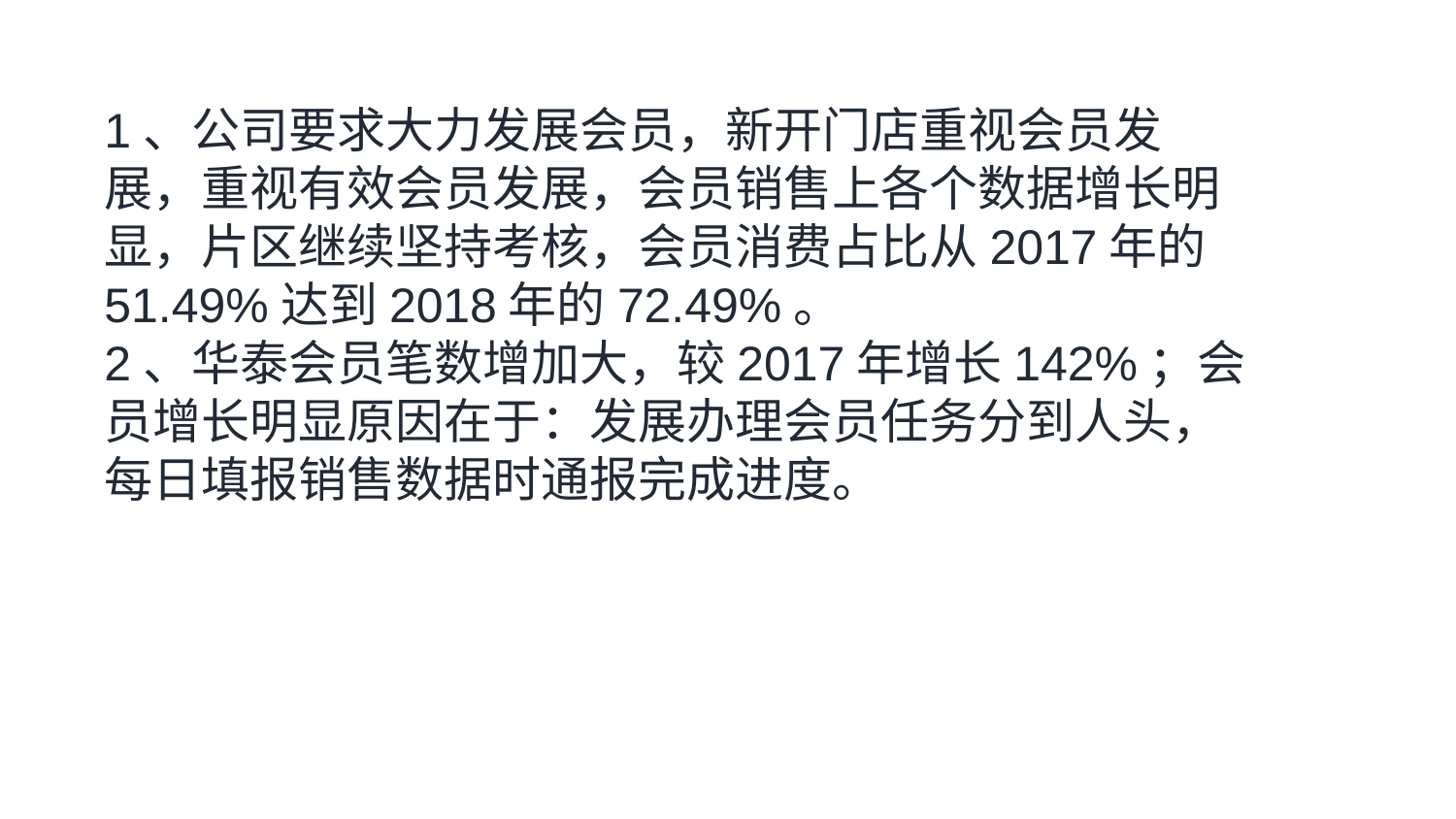

1、公司要求大力发展会员，新开门店重视会员发展，重视有效会员发展，会员销售上各个数据增长明显，片区继续坚持考核，会员消费占比从2017年的51.49%达到2018年的72.49%。2、华泰会员笔数增加大，较2017年增长142%；会员增长明显原因在于：发展办理会员任务分到人头，每日填报销售数据时通报完成进度。